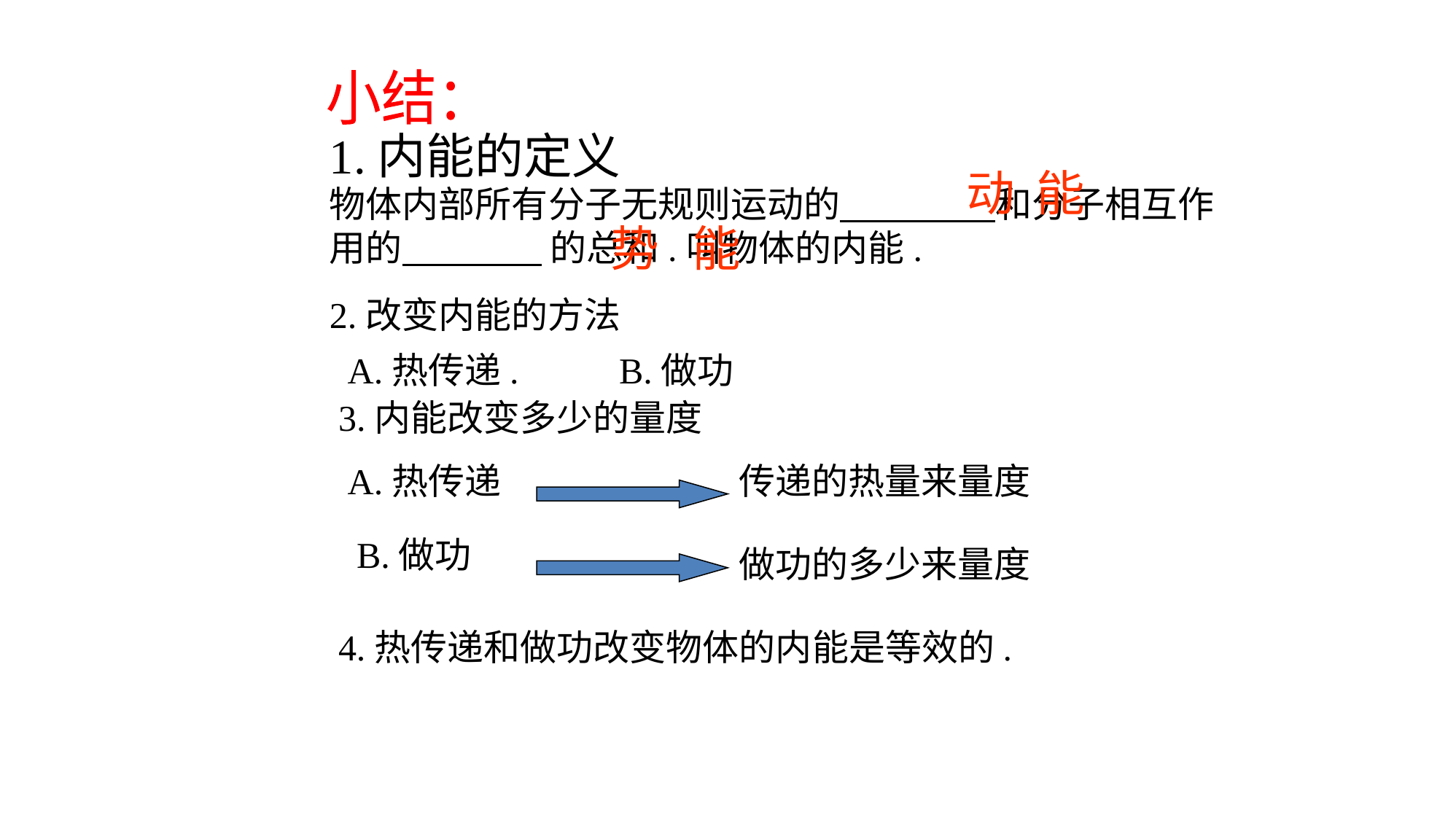

小结：
1.内能的定义
动  能
物体内部所有分子无规则运动的                   和分子相互作用的                  的总和.叫物体的内能.
势   能
2.改变内能的方法
A.热传递.           B.做功
3.内能改变多少的量度
A.热传递
传递的热量来量度

B.做功
做功的多少来量度

4.热传递和做功改变物体的内能是等效的.